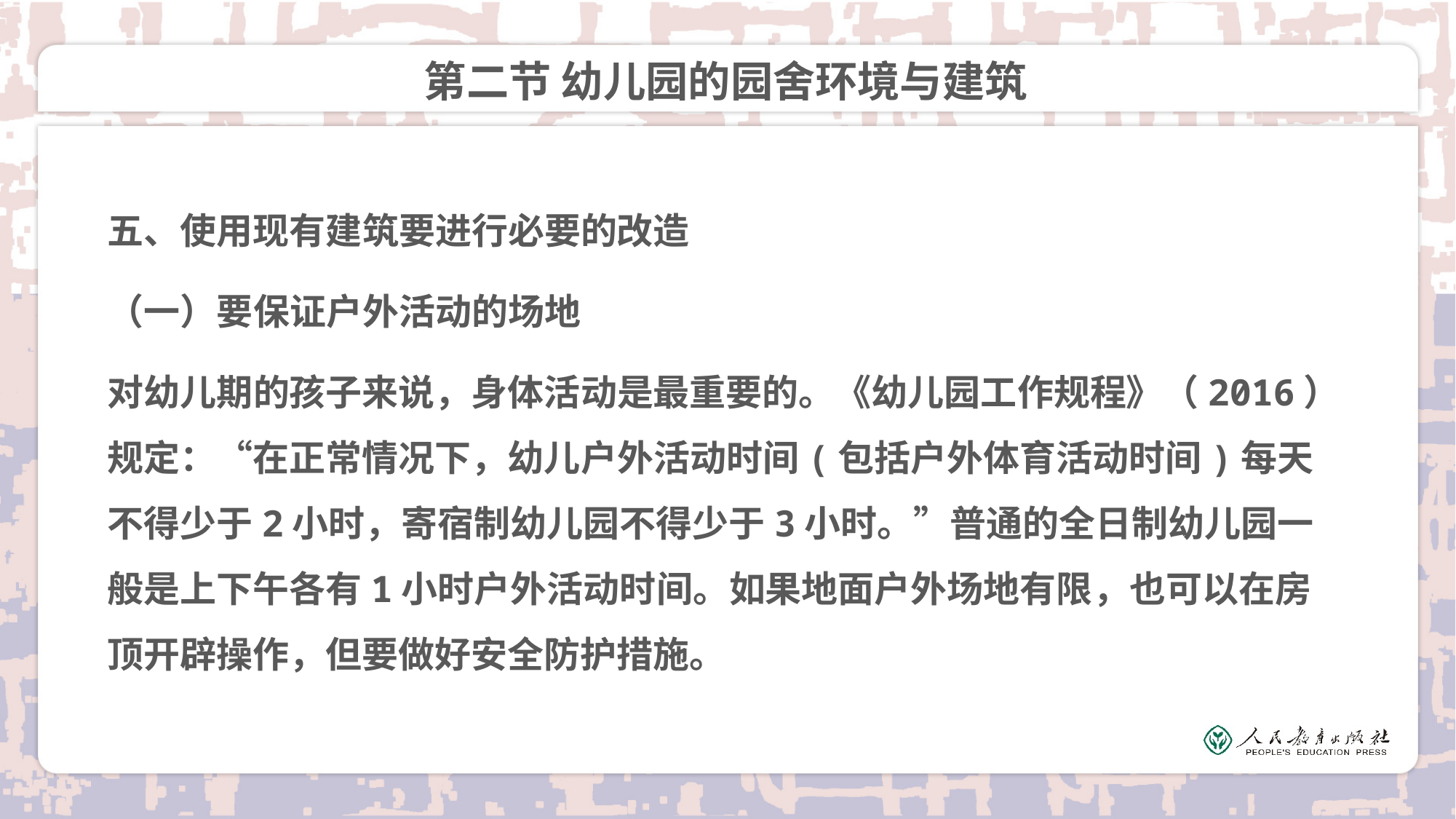

# 第二节 幼儿园的园舍环境与建筑
五、使用现有建筑要进行必要的改造
（一）要保证户外活动的场地
对幼儿期的孩子来说，身体活动是最重要的。《幼儿园工作规程》（2016）规定：“在正常情况下，幼儿户外活动时间(包括户外体育活动时间)每天不得少于2小时，寄宿制幼儿园不得少于3小时。”普通的全日制幼儿园一般是上下午各有1小时户外活动时间。如果地面户外场地有限，也可以在房顶开辟操作，但要做好安全防护措施。